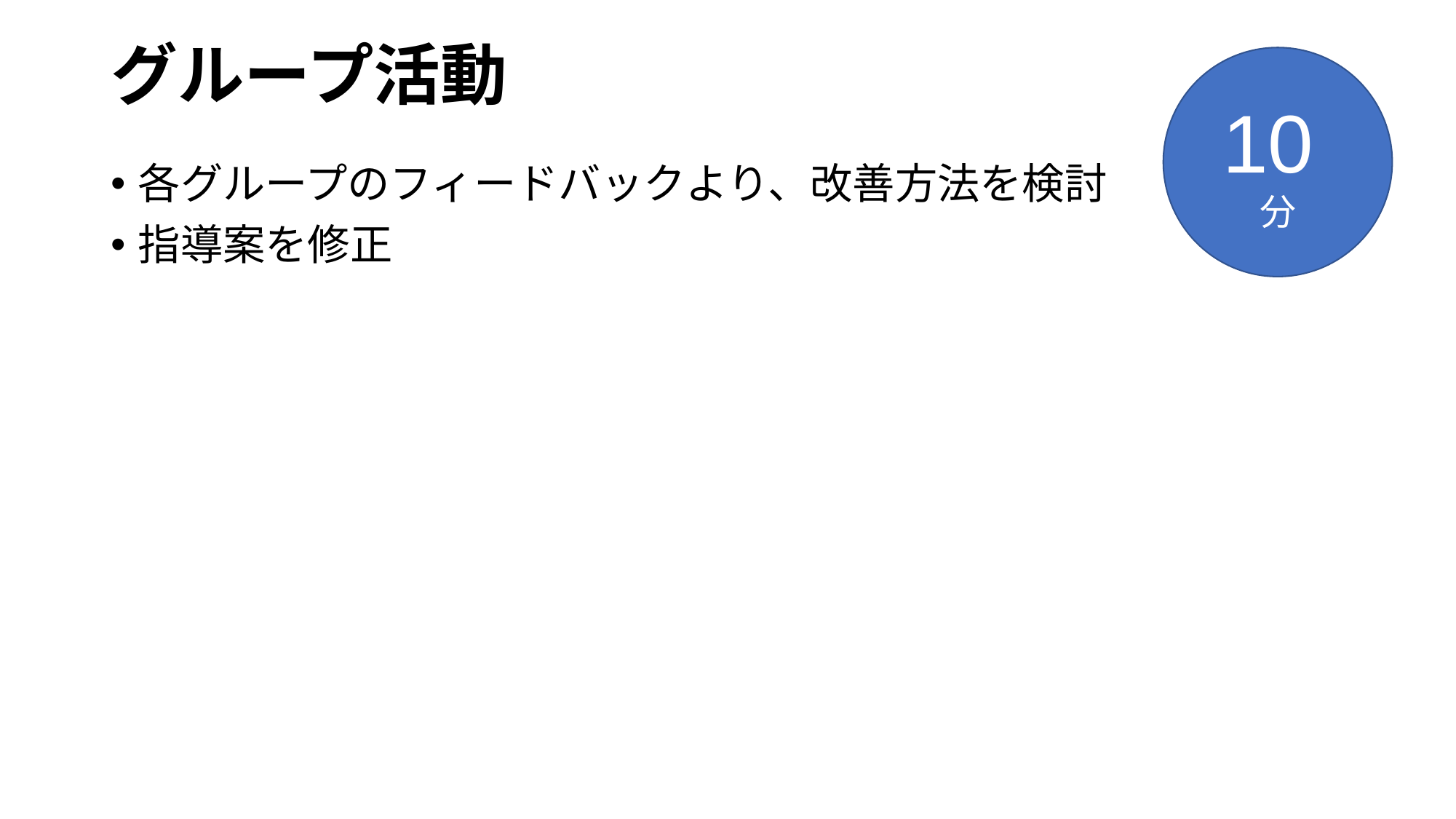

# グループ活動
10分
各グループのフィードバックより、改善方法を検討
指導案を修正